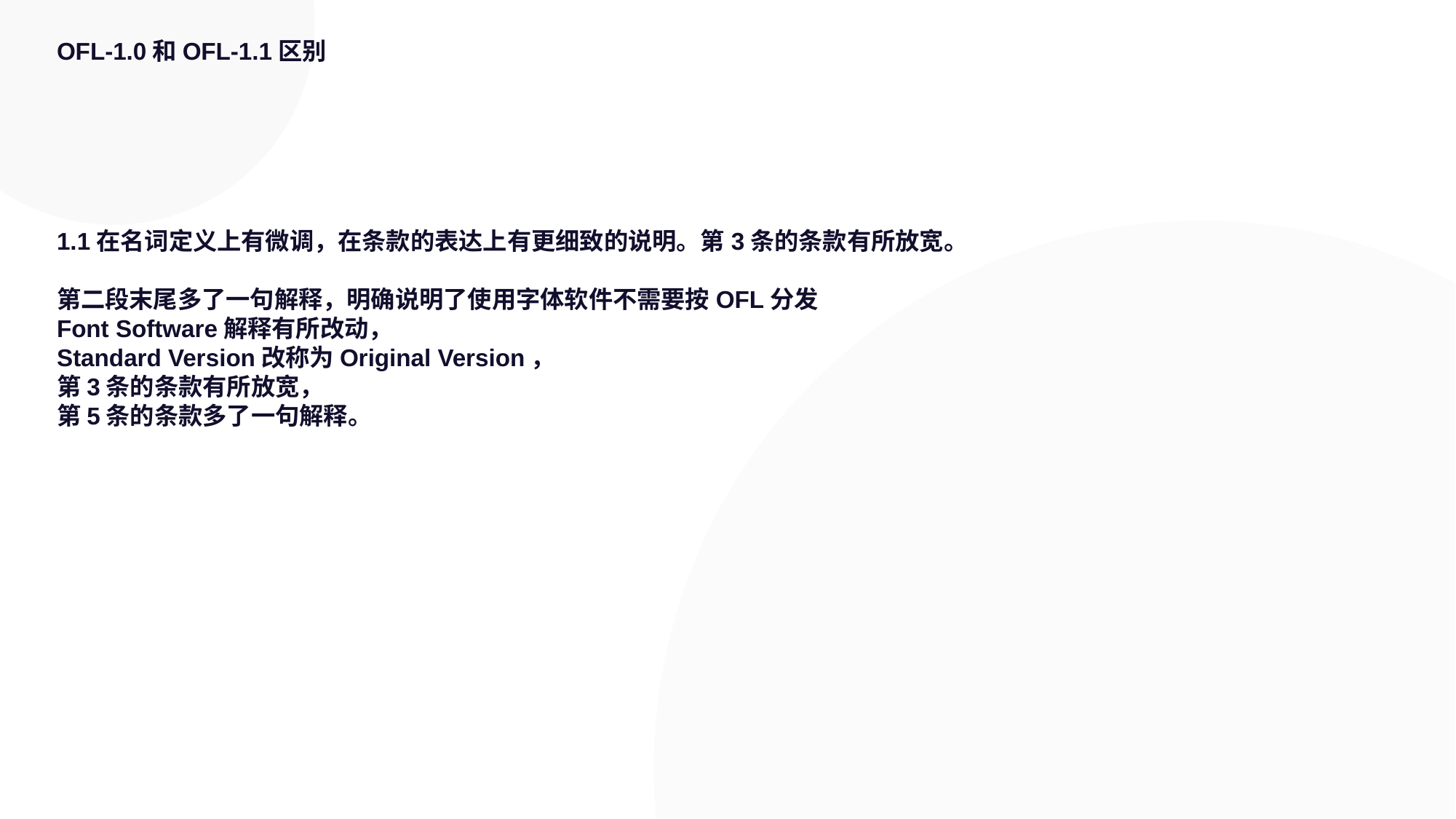

OFL-1.0和OFL-1.1区别
目录
1.1在名词定义上有微调，在条款的表达上有更细致的说明。第3条的条款有所放宽。

第二段末尾多了一句解释，明确说明了使用字体软件不需要按OFL分发
Font Software解释有所改动，
Standard Version改称为Original Version，
第3条的条款有所放宽，
第5条的条款多了一句解释。